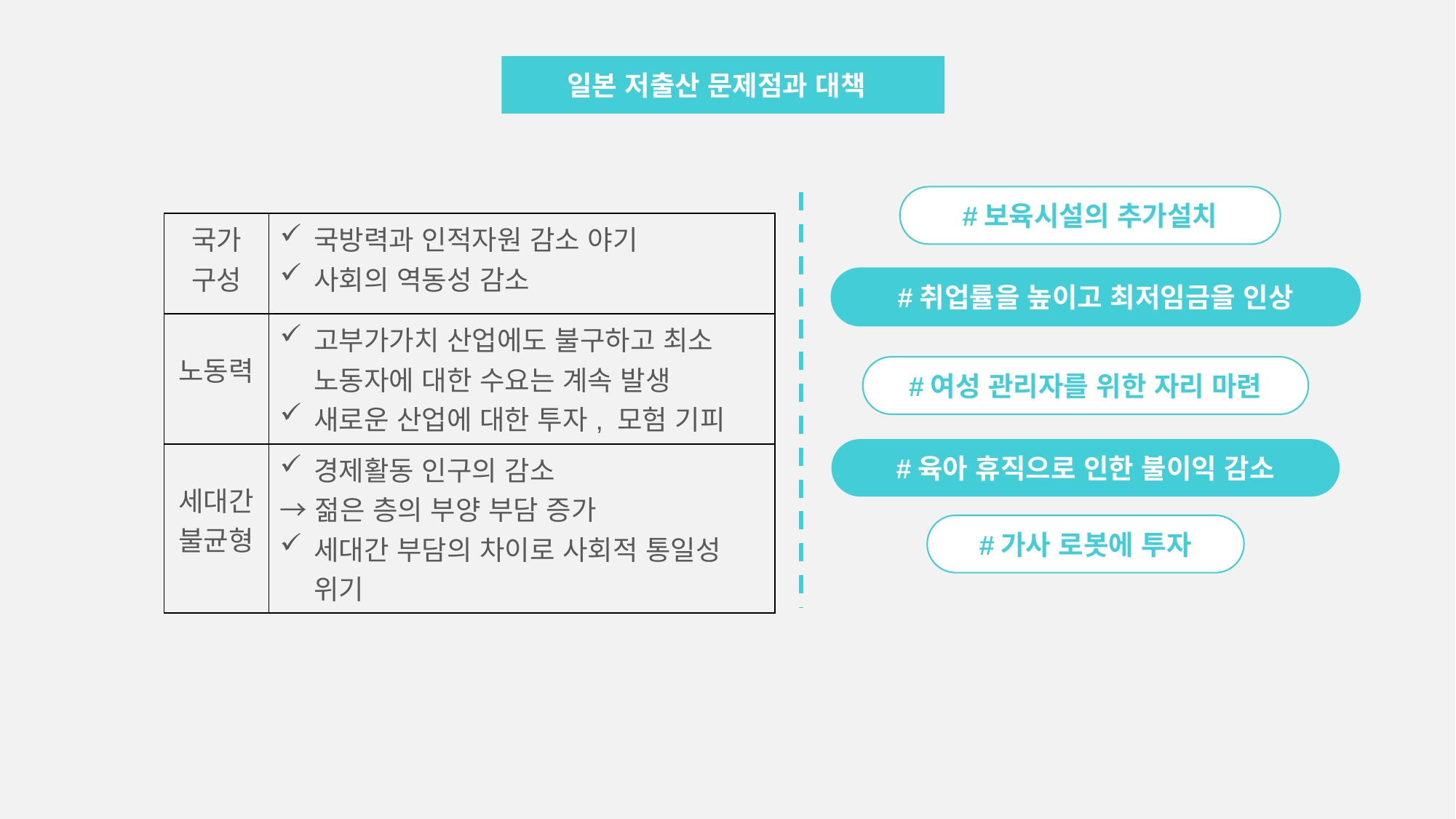

일본 저출산 문제점과 대책
#보육시설의 추가설치
#취업률을 높이고 최저임금을 인상
#여성 관리자를 위한 자리 마련
#육아 휴직으로 인한 불이익 감소
#가사 로봇에 투자
| 국가 구성 | 국방력과 인적자원 감소 야기  사회의 역동성 감소 |
| --- | --- |
| 노동력 | 고부가가치 산업에도 불구하고 최소 노동자에 대한 수요는 계속 발생 새로운 산업에 대한 투자, 모험 기피 |
| 세대간 불균형 | 경제활동 인구의 감소 →젊은 층의 부양 부담 증가 세대간 부담의 차이로 사회적 통일성 위기 |